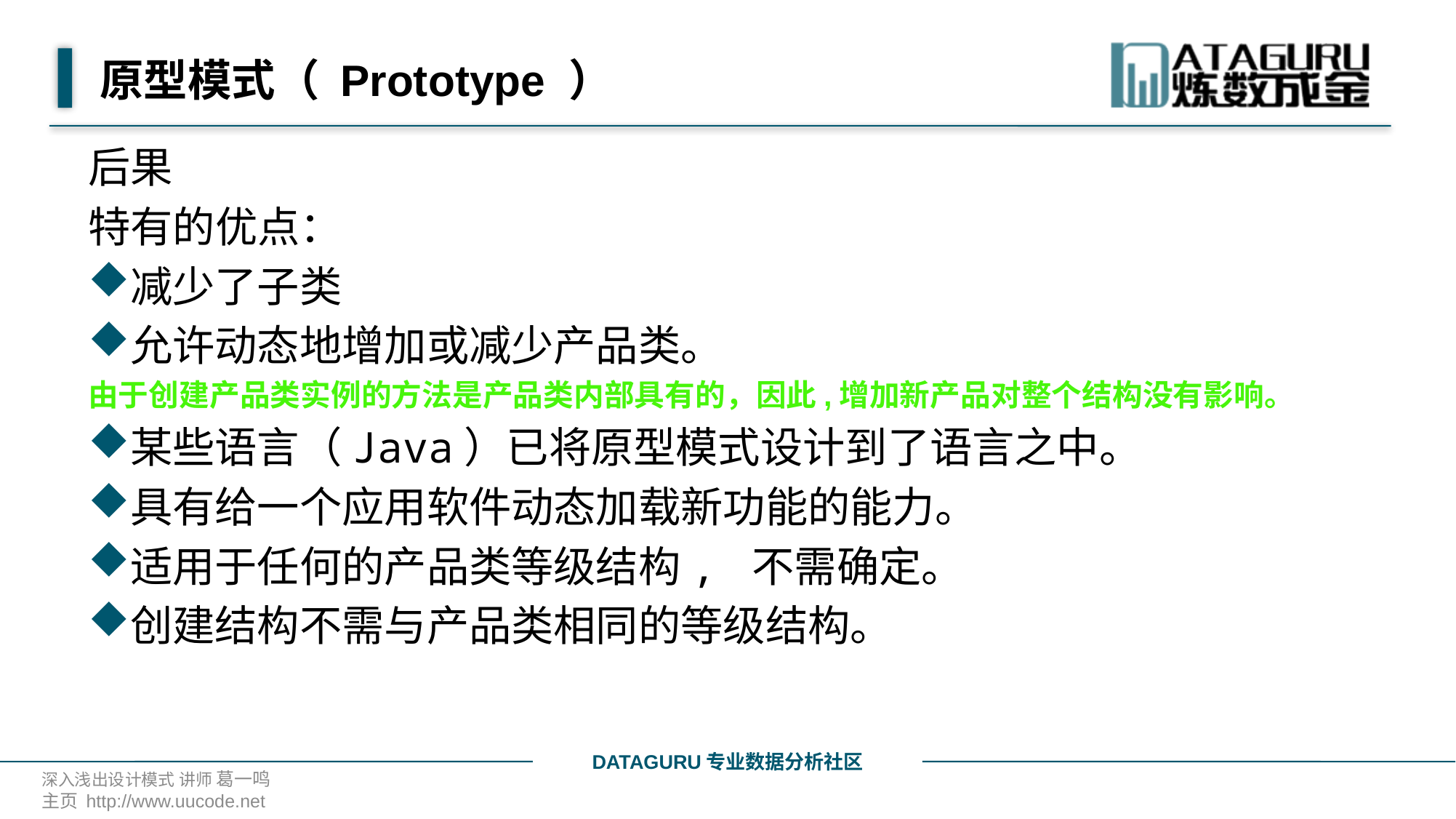

# 原型模式（ Prototype ）
后果
特有的优点：
减少了子类
允许动态地增加或减少产品类。
由于创建产品类实例的方法是产品类内部具有的，因此,增加新产品对整个结构没有影响。
某些语言（Java）已将原型模式设计到了语言之中。
具有给一个应用软件动态加载新功能的能力。
适用于任何的产品类等级结构, 不需确定。
创建结构不需与产品类相同的等级结构。